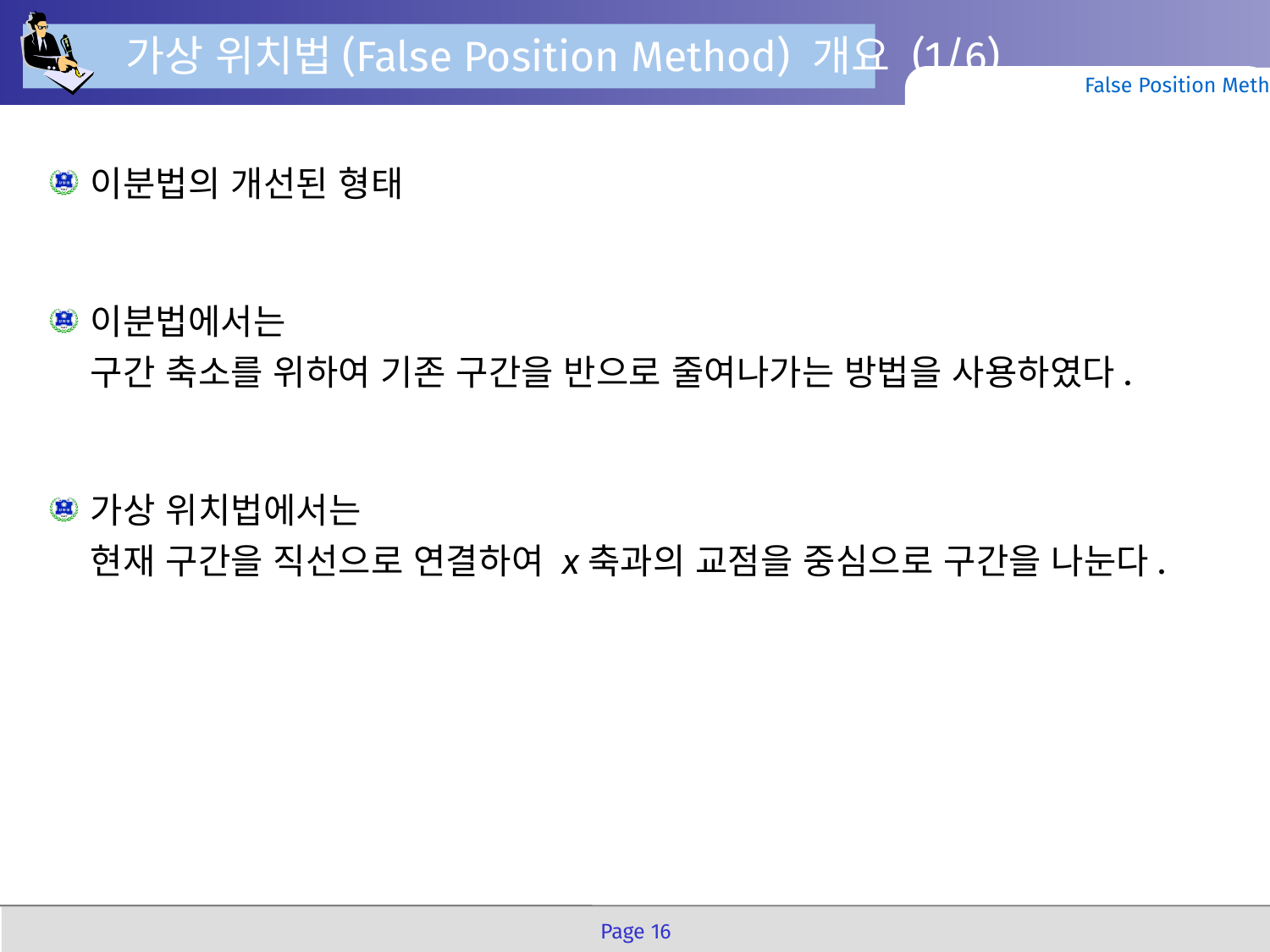

가상 위치법(False Position Method) 개요 (1/6)
False Position Method
이분법의 개선된 형태
이분법에서는
구간 축소를 위하여 기존 구간을 반으로 줄여나가는 방법을 사용하였다.
가상 위치법에서는
현재 구간을 직선으로 연결하여 x축과의 교점을 중심으로 구간을 나눈다.
Page 16